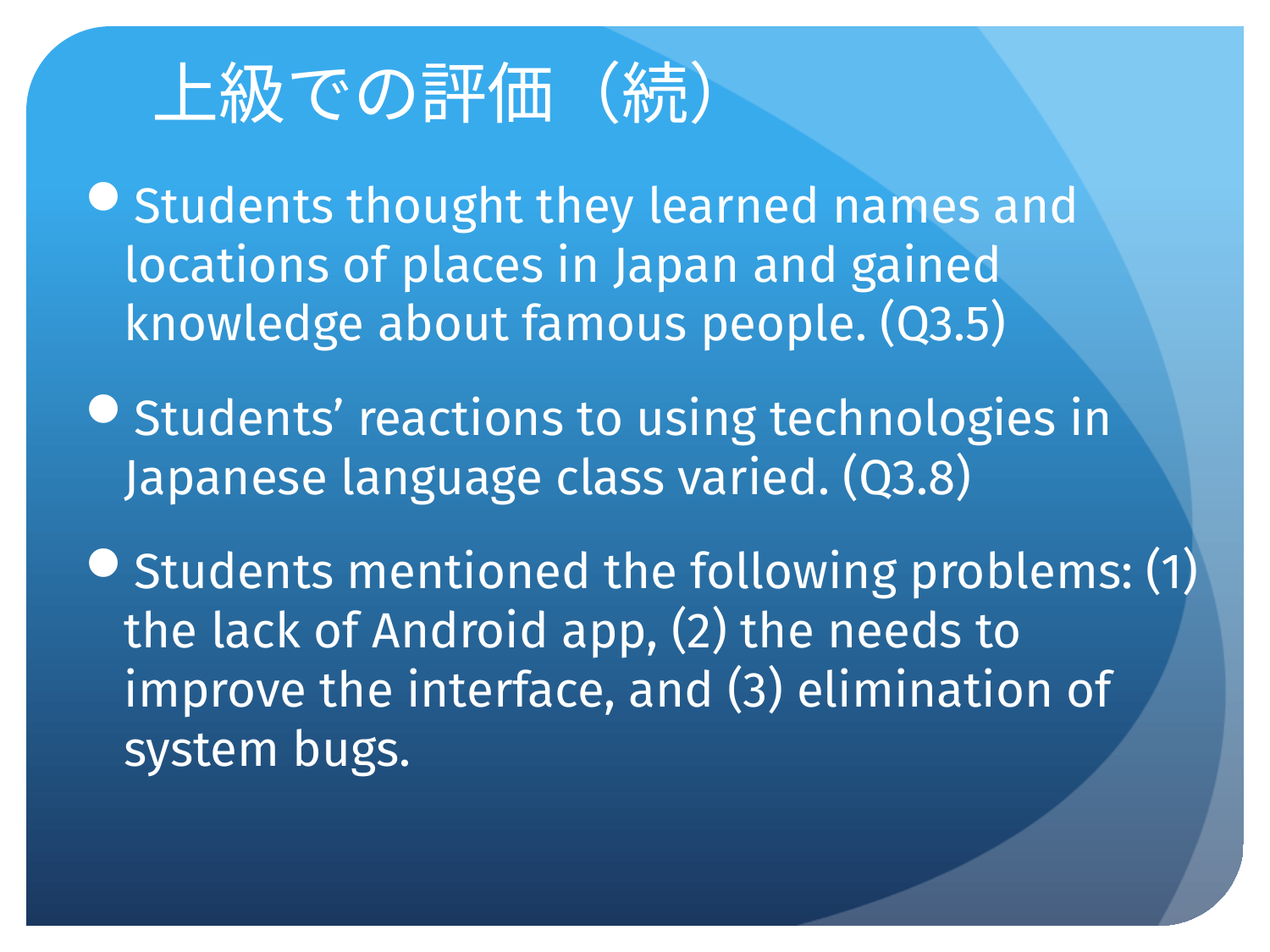

# 上級での評価（続）
Students thought they learned names and locations of places in Japan and gained knowledge about famous people. (Q3.5)
Students’ reactions to using technologies in Japanese language class varied. (Q3.8)
Students mentioned the following problems: (1) the lack of Android app, (2) the needs to improve the interface, and (3) elimination of system bugs.